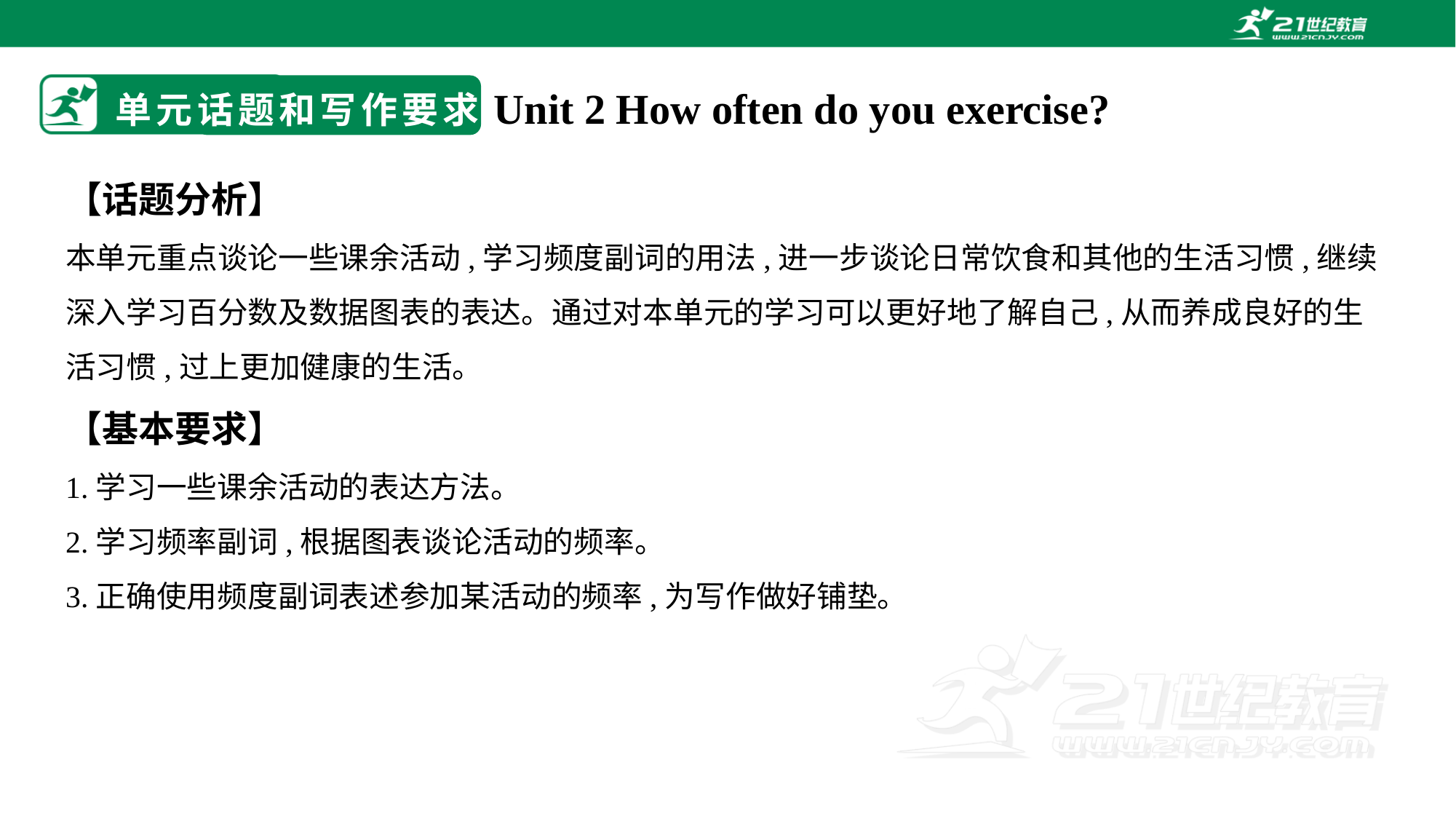

# 单元话题和写作要求
Unit 2 How often do you exercise?
【话题分析】
本单元重点谈论一些课余活动,学习频度副词的用法,进一步谈论日常饮食和其他的生活习惯,继续深入学习百分数及数据图表的表达。通过对本单元的学习可以更好地了解自己,从而养成良好的生活习惯,过上更加健康的生活。
【基本要求】
1.学习一些课余活动的表达方法。
2.学习频率副词,根据图表谈论活动的频率。
3.正确使用频度副词表述参加某活动的频率,为写作做好铺垫。